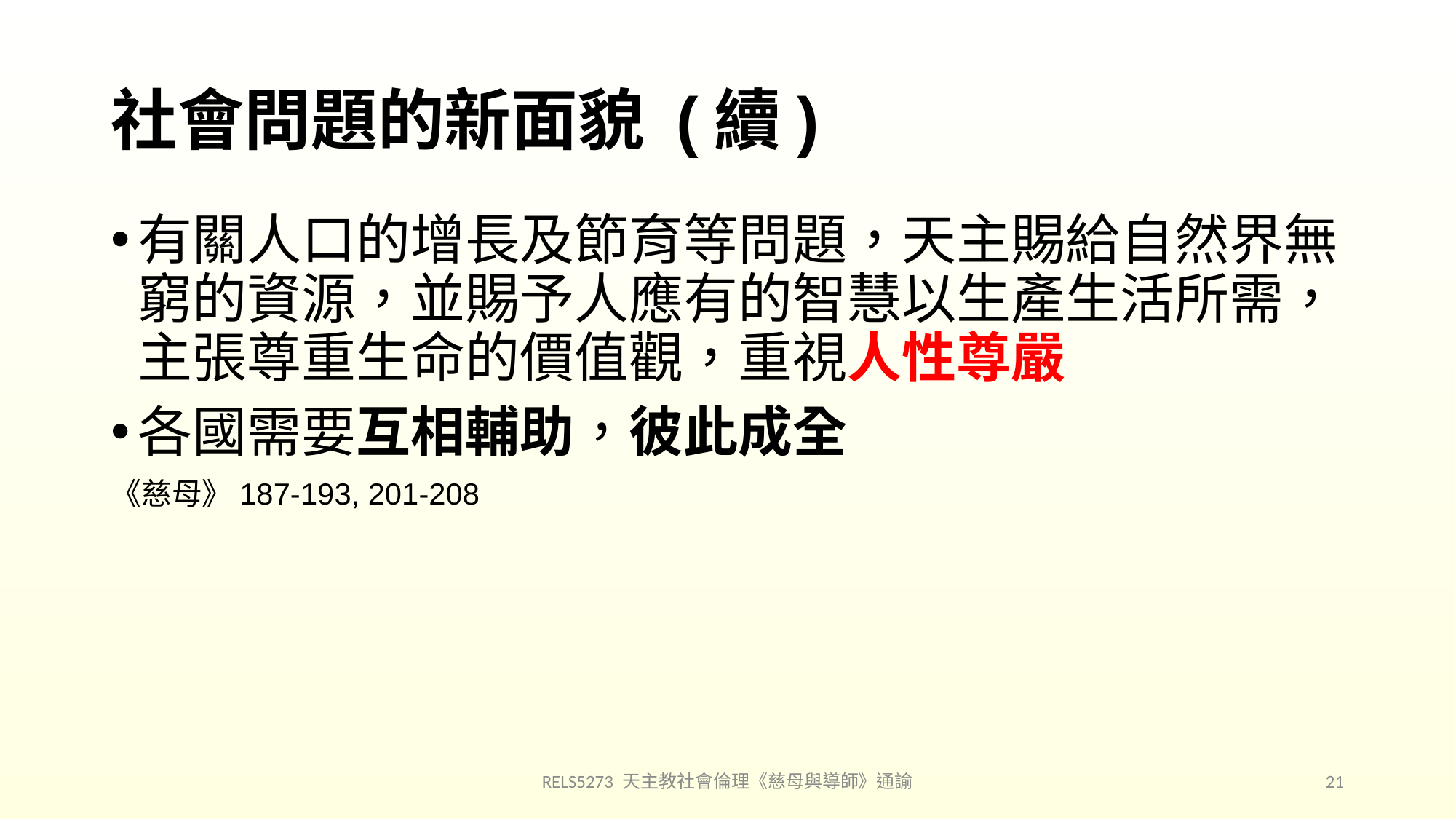

# 社會問題的新面貌 (續)
有關人口的增長及節育等問題，天主賜給自然界無窮的資源，並賜予人應有的智慧以生產生活所需，主張尊重生命的價值觀，重視人性尊嚴
各國需要互相輔助，彼此成全
《慈母》187-193, 201-208

RELS5273 天主教社會倫理《慈母與導師》通諭
21